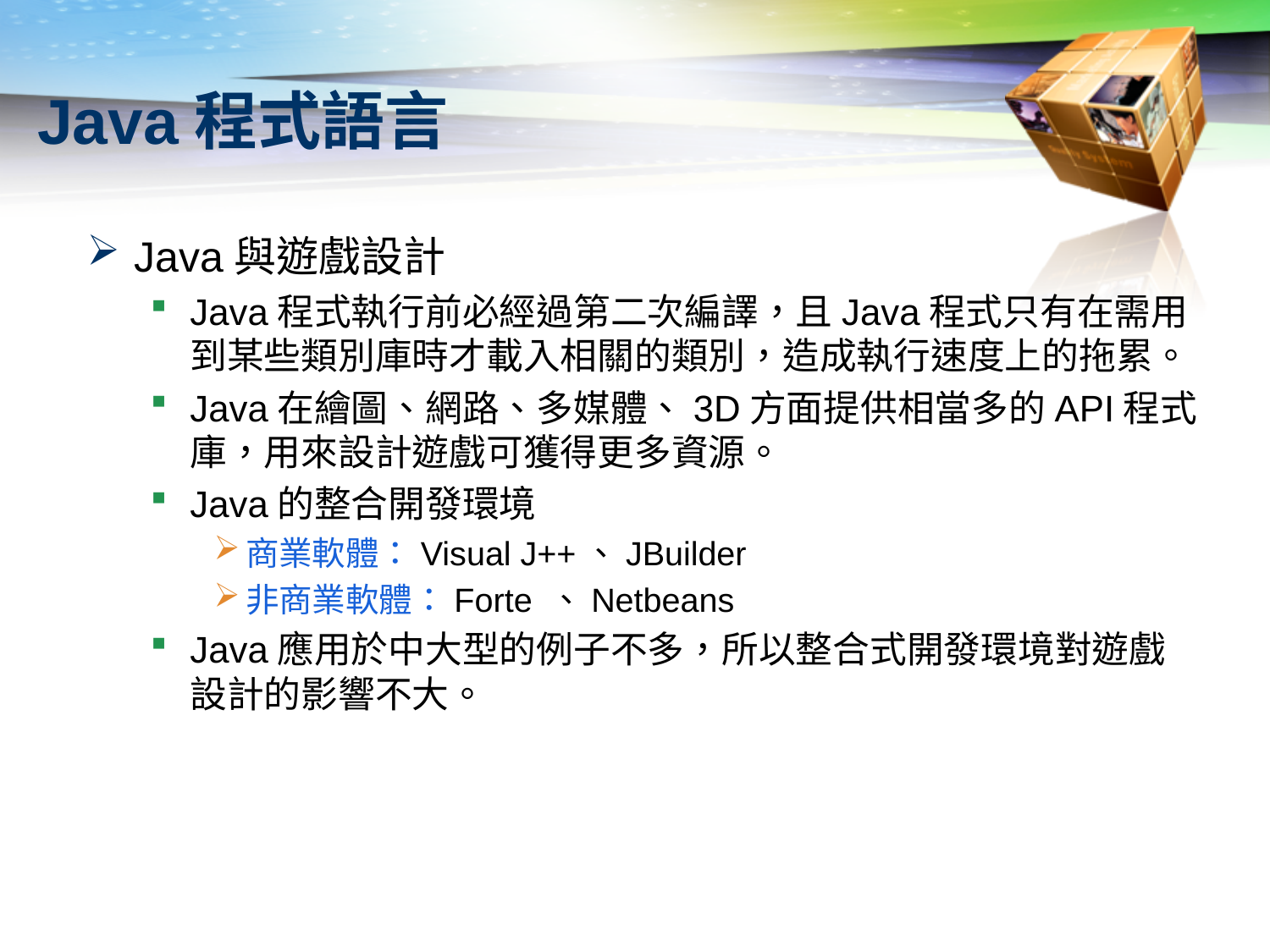

Java與遊戲設計
Java程式執行前必經過第二次編譯，且Java程式只有在需用到某些類別庫時才載入相關的類別，造成執行速度上的拖累。
Java在繪圖、網路、多媒體、3D方面提供相當多的API程式庫，用來設計遊戲可獲得更多資源。
Java的整合開發環境
商業軟體：Visual J++、JBuilder
非商業軟體：Forte 、Netbeans
Java應用於中大型的例子不多，所以整合式開發環境對遊戲設計的影響不大。
# Java程式語言